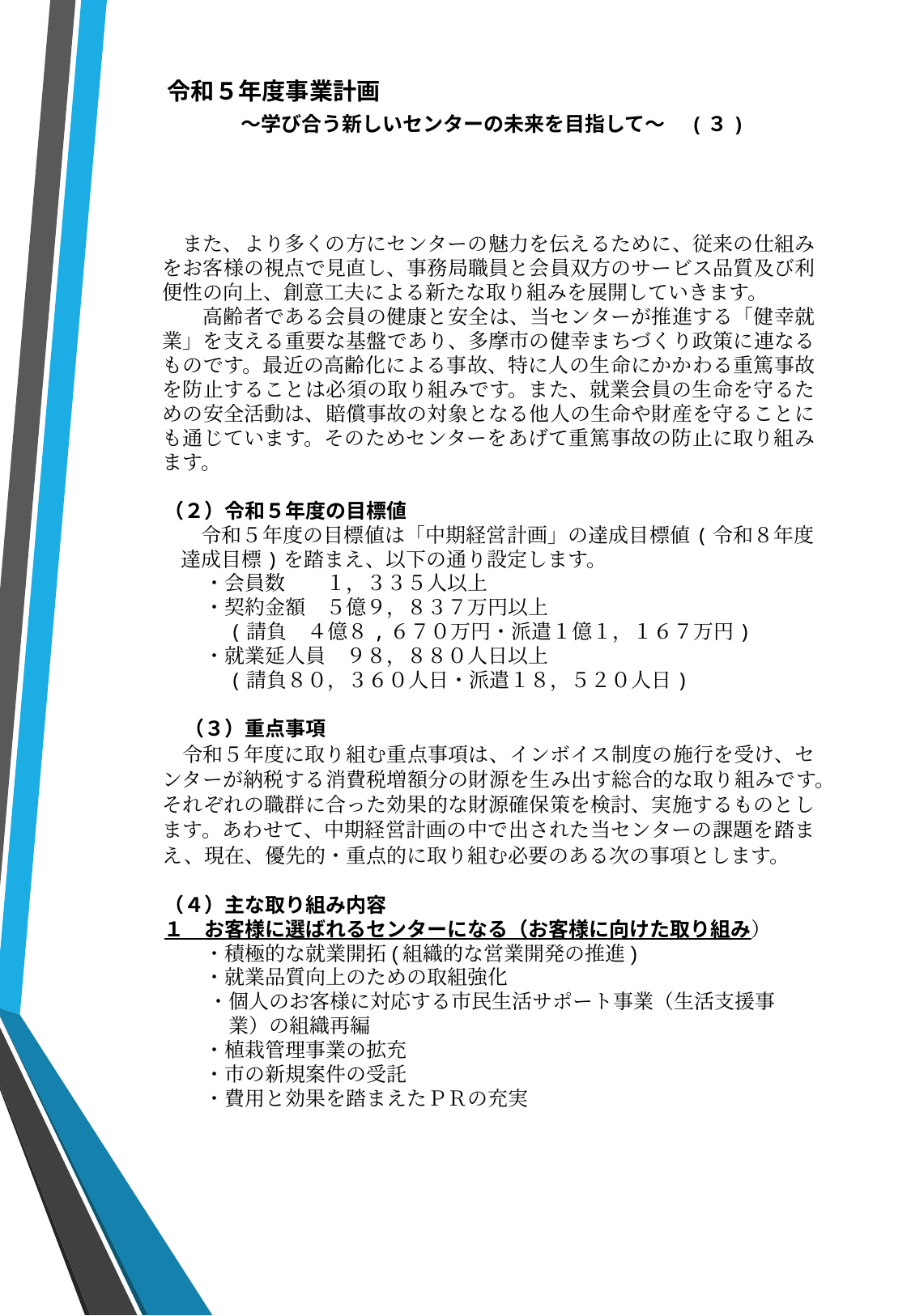

令和５年度事業計画
　〜学び合う新しいセンターの未来を目指して〜　(３)

また、より多くの方にセンターの魅力を伝えるために、従来の仕組みをお客様の視点で見直し、事務局職員と会員双方のサービス品質及び利便性の向上、創意工夫による新たな取り組みを展開していきます。
　高齢者である会員の健康と安全は、当センターが推進する「健幸就業」を支える重要な基盤であり、多摩市の健幸まちづくり政策に連なるものです。最近の高齢化による事故、特に人の生命にかかわる重篤事故を防止することは必須の取り組みです。また、就業会員の生命を守るための安全活動は、賠償事故の対象となる他人の生命や財産を守ることにも通じています。そのためセンターをあげて重篤事故の防止に取り組みます。

（２）令和５年度の目標値
令和５年度の目標値は「中期経営計画」の達成目標値(令和８年度達成目標)を踏まえ、以下の通り設定します。
　・会員数　　１，３３５人以上
　・契約金額　５億９，８３７万円以上
　　(請負　４億８,６７０万円・派遣１億１，１６７万円)
　・就業延人員　９８，８８０人日以上
　　(請負８０，３６０人日・派遣１８，５２０人日)

（３）重点事項
令和５年度に取り組む重点事項は、インボイス制度の施行を受け、センターが納税する消費税増額分の財源を生み出す総合的な取り組みです。それぞれの職群に合った効果的な財源確保策を検討、実施するものとします。あわせて、中期経営計画の中で出された当センターの課題を踏まえ、現在、優先的・重点的に取り組む必要のある次の事項とします。

（４）主な取り組み内容
１　お客様に選ばれるセンターになる（お客様に向けた取り組み）
・積極的な就業開拓(組織的な営業開発の推進)
・就業品質向上のための取組強化
・個人のお客様に対応する市民生活サポート事業（生活支援事業）の組織再編
・植栽管理事業の拡充
・市の新規案件の受託
・費用と効果を踏まえたＰＲの充実